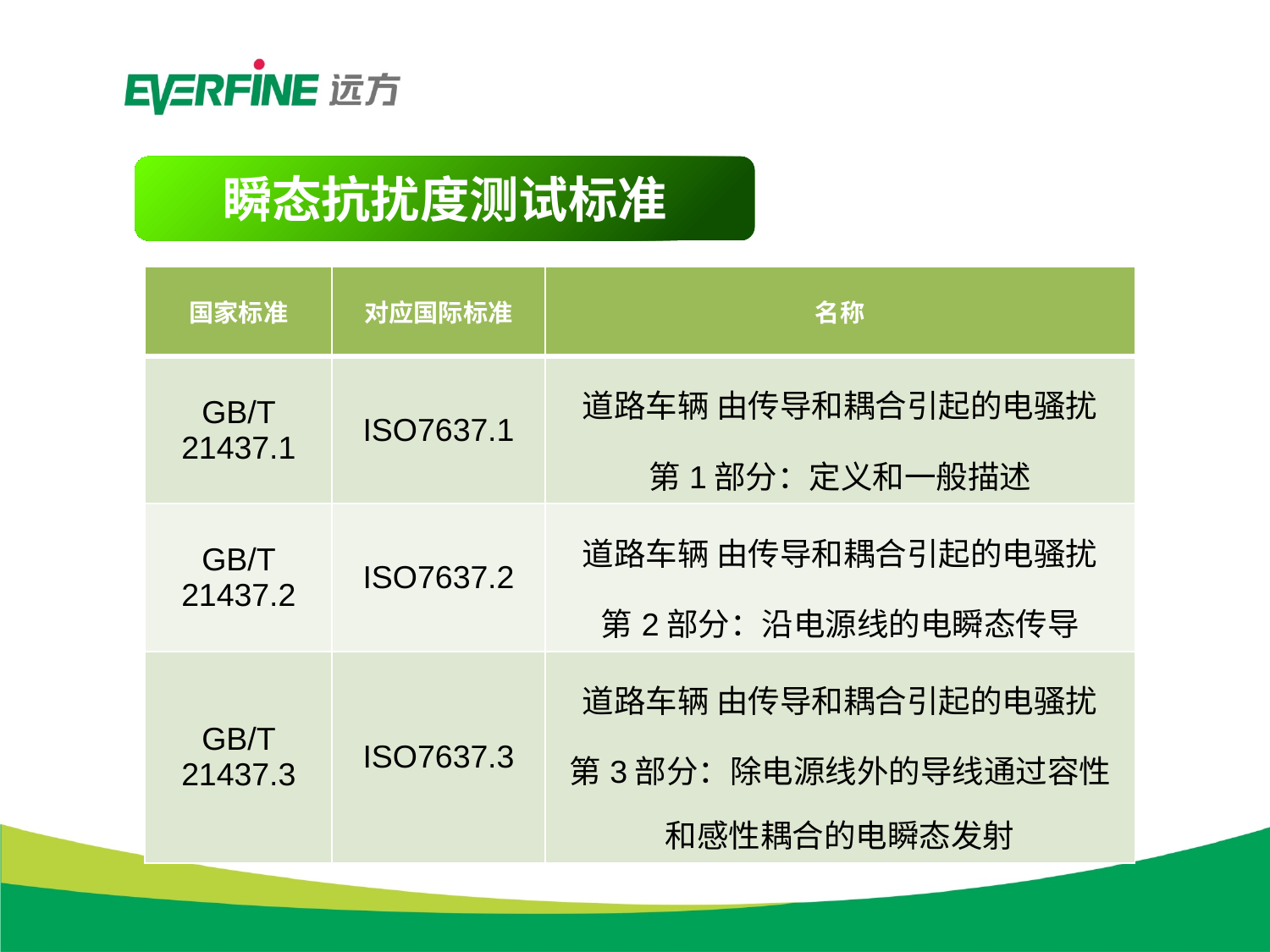

瞬态抗扰度测试标准

| 国家标准 | 对应国际标准 | 名称 |
| --- | --- | --- |
| GB/T 21437.1 | ISO7637.1 | 道路车辆 由传导和耦合引起的电骚扰 第1部分：定义和一般描述 |
| GB/T 21437.2 | ISO7637.2 | 道路车辆 由传导和耦合引起的电骚扰 第2部分：沿电源线的电瞬态传导 |
| GB/T 21437.3 | ISO7637.3 | 道路车辆 由传导和耦合引起的电骚扰 第3部分：除电源线外的导线通过容性和感性耦合的电瞬态发射 |